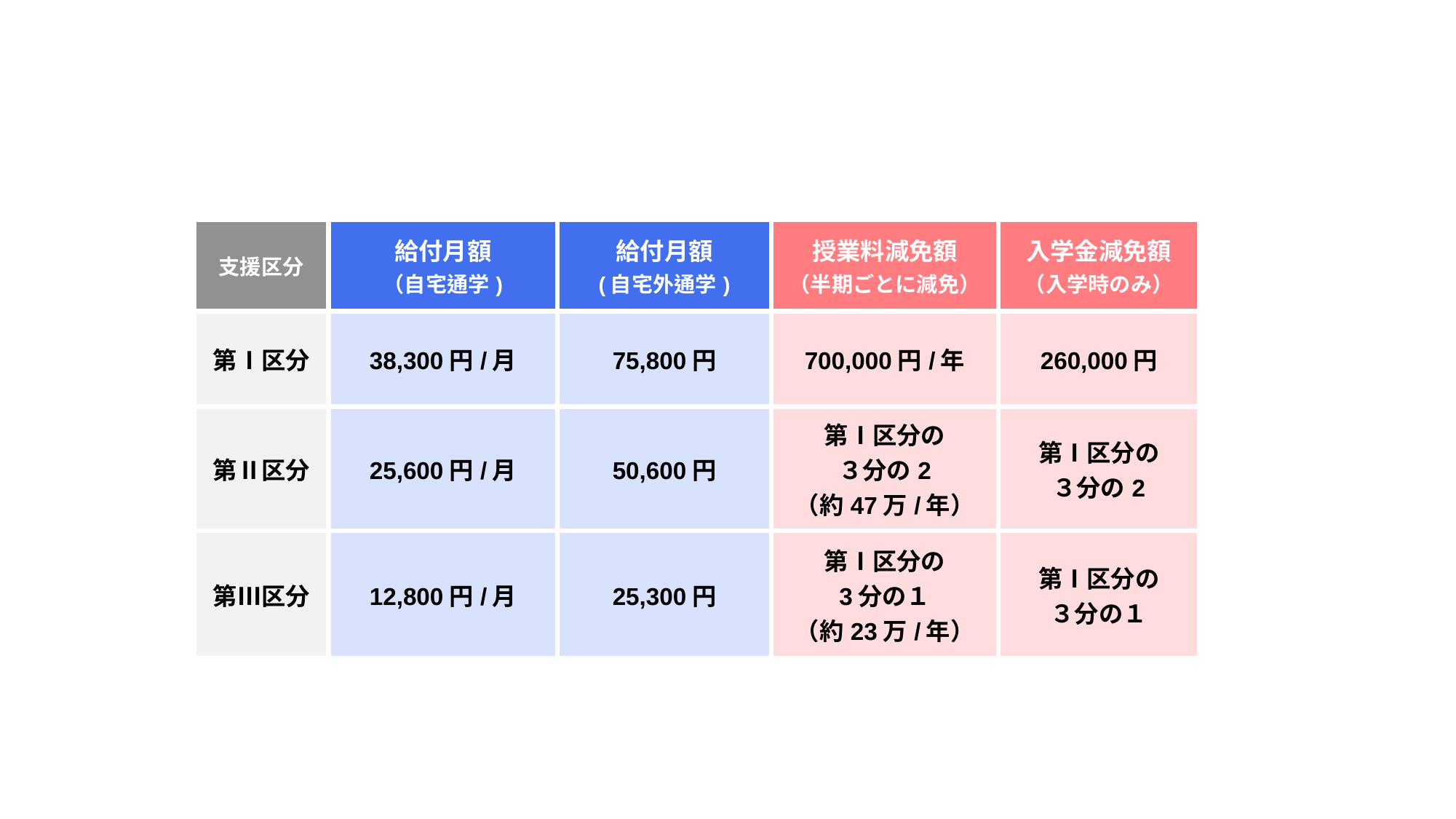

| 支援区分​ | 給付月額 （自宅通学)​ | 給付月額 (自宅外通学)​ | 授業料減免額 （半期ごとに減免） | 入学金減免額 （入学時のみ） |
| --- | --- | --- | --- | --- |
| 第Ⅰ区分​ | 38,300円/月​​ | 75,800円​ | 700,000円/年 | 260,000円 |
| 第Ⅱ区分​ | 25,600円​/月 | 50,600円​ | 第Ⅰ区分の ３分の2 （約47万/年） | 第Ⅰ区分の ３分の2 |
| 第Ⅲ区分​ | 12,800円​/月​ | 25,300円​ | 第Ⅰ区分の 3分の１ （約23万/年） | 第Ⅰ区分の ３分の１ |